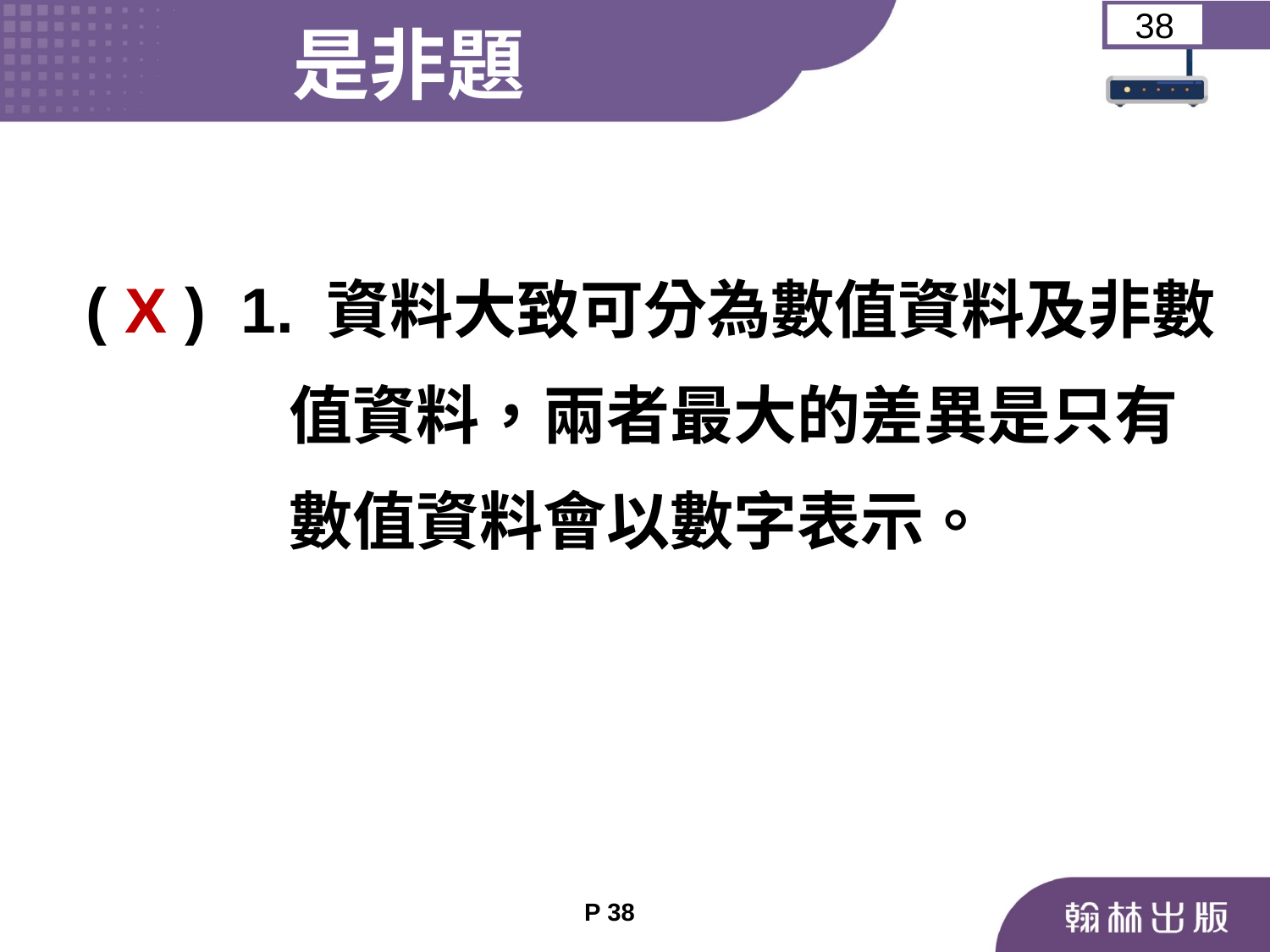

是非題

38
	 ( X )  1. 資料大致可分為數值資料及非數
                值資料，兩者最大的差異是只有
                數值資料會以數字表示。
P 38